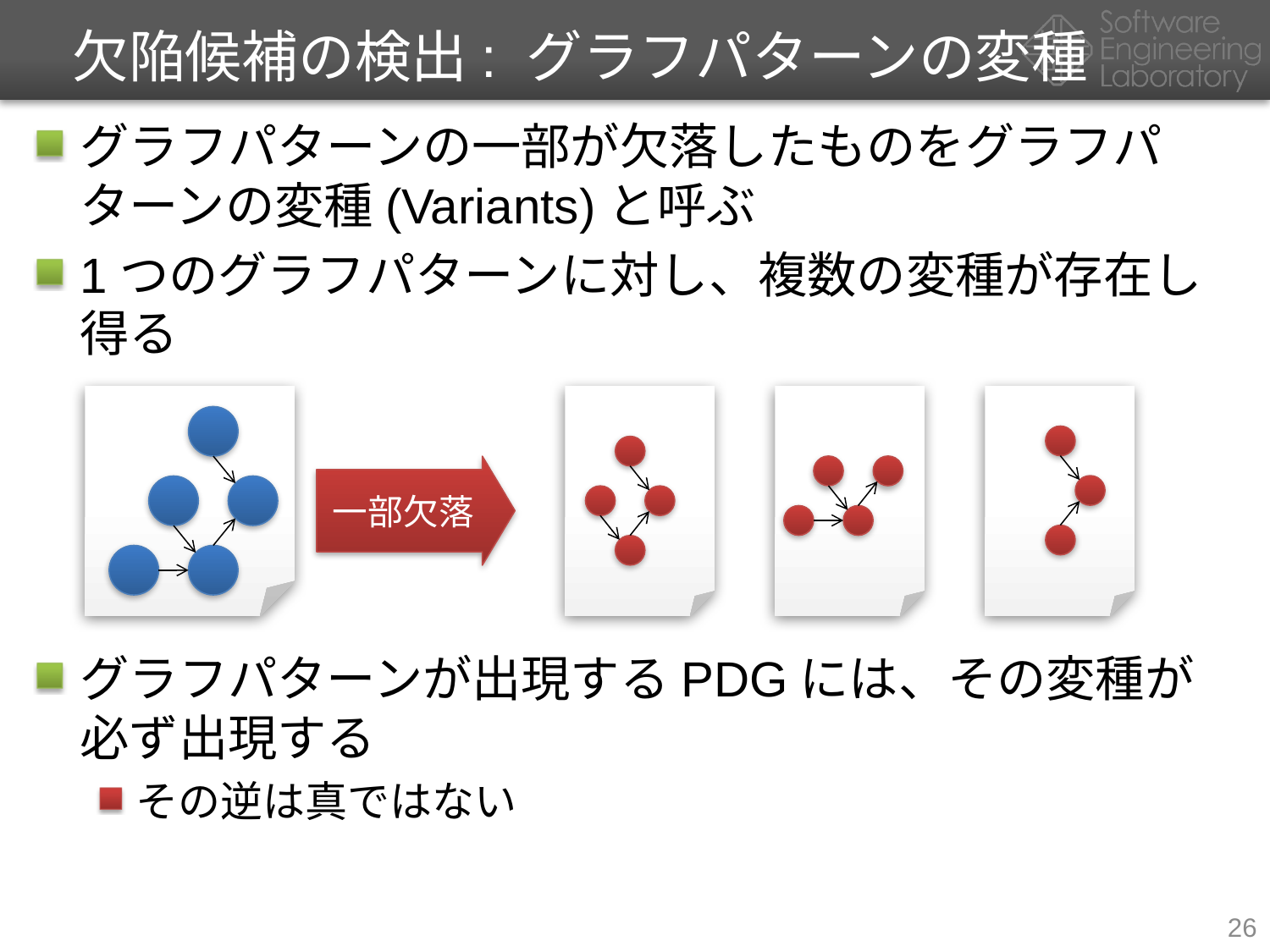

# 欠陥候補の検出: グラフパターンの変種
グラフパターンの一部が欠落したものをグラフパターンの変種(Variants)と呼ぶ
1つのグラフパターンに対し、複数の変種が存在し得る

グラフパターンが出現するPDGには、その変種が必ず出現する
その逆は真ではない

一部欠落

26